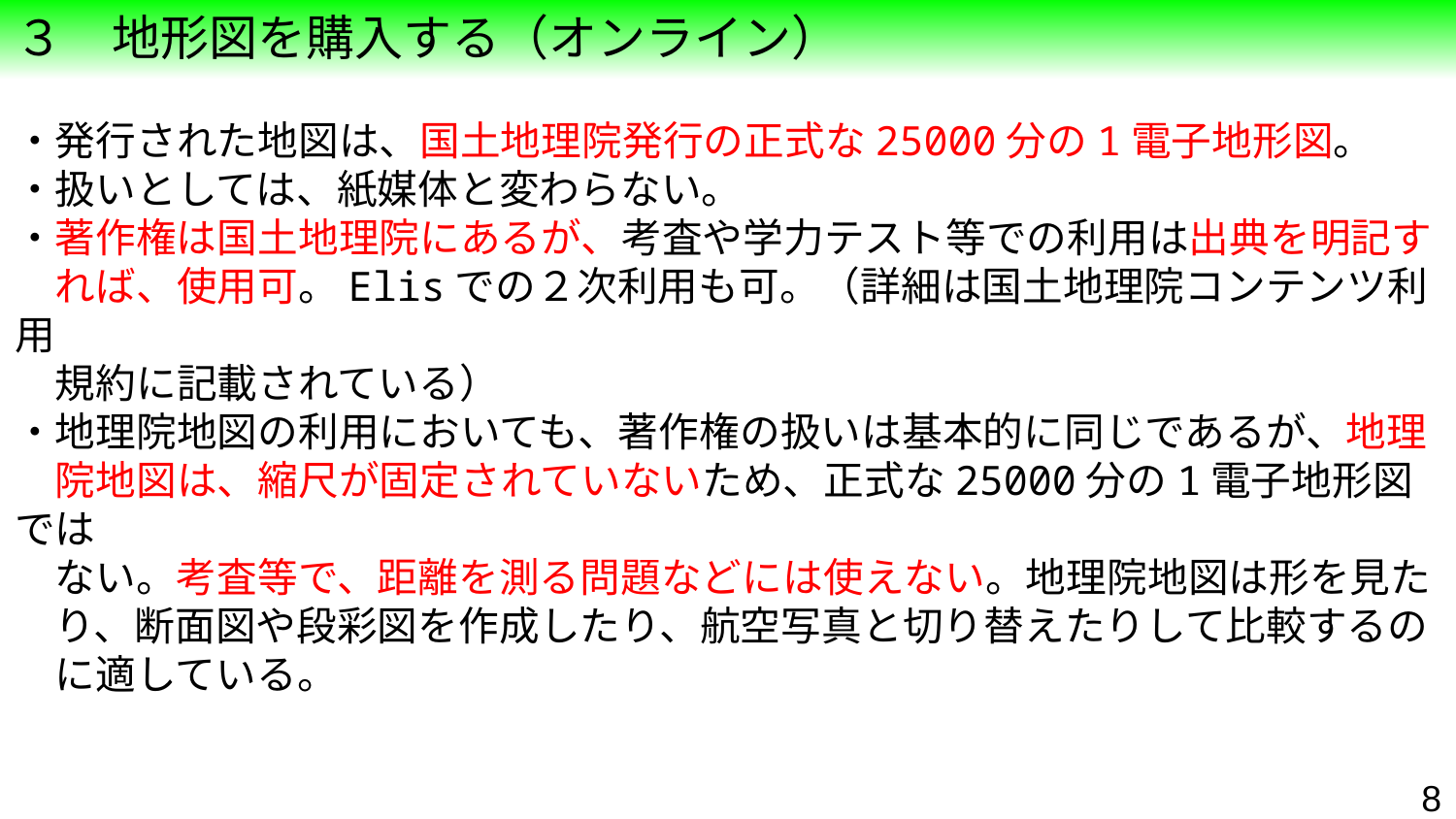

３　地形図を購入する（オンライン）
・発行された地図は、国土地理院発行の正式な25000分の1電子地形図。
・扱いとしては、紙媒体と変わらない。
・著作権は国土地理院にあるが、考査や学力テスト等での利用は出典を明記す
　れば、使用可。Elisでの２次利用も可。（詳細は国土地理院コンテンツ利用
　規約に記載されている）
・地理院地図の利用においても、著作権の扱いは基本的に同じであるが、地理
　院地図は、縮尺が固定されていないため、正式な25000分の1電子地形図では
　ない。考査等で、距離を測る問題などには使えない。地理院地図は形を見た
　り、断面図や段彩図を作成したり、航空写真と切り替えたりして比較するの
　に適している。

8